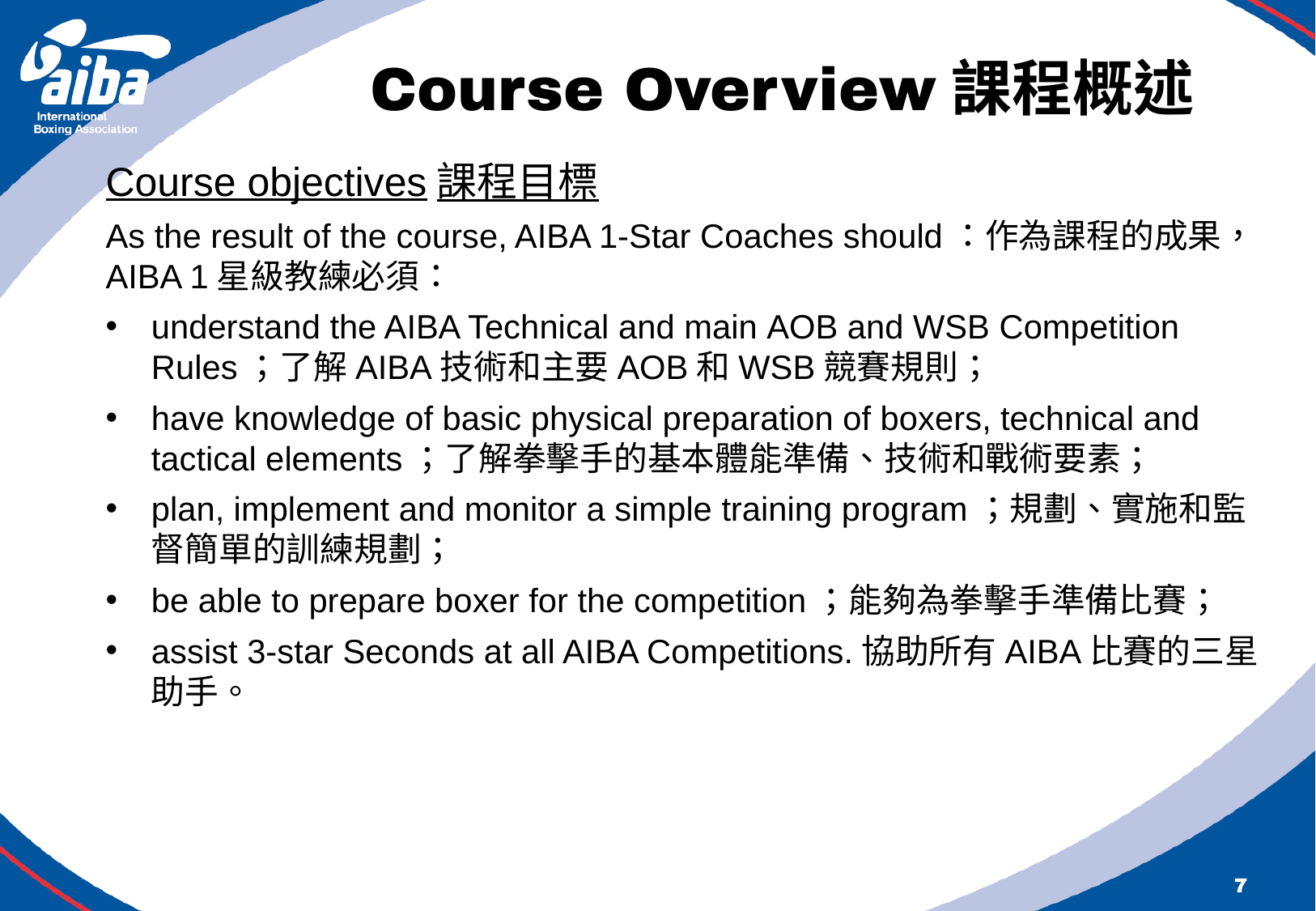

# Course Overview課程概述
Course objectives課程目標
As the result of the course, AIBA 1-Star Coaches should：作為課程的成果，AIBA 1星級教練必須：
understand the AIBA Technical and main AOB and WSB Competition Rules；了解AIBA技術和主要AOB和WSB競賽規則；
have knowledge of basic physical preparation of boxers, technical and tactical elements；了解拳擊手的基本體能準備、技術和戰術要素；
plan, implement and monitor a simple training program；規劃、實施和監督簡單的訓練規劃；
be able to prepare boxer for the competition；能夠為拳擊手準備比賽；
assist 3-star Seconds at all AIBA Competitions.協助所有AIBA比賽的三星助手。
7